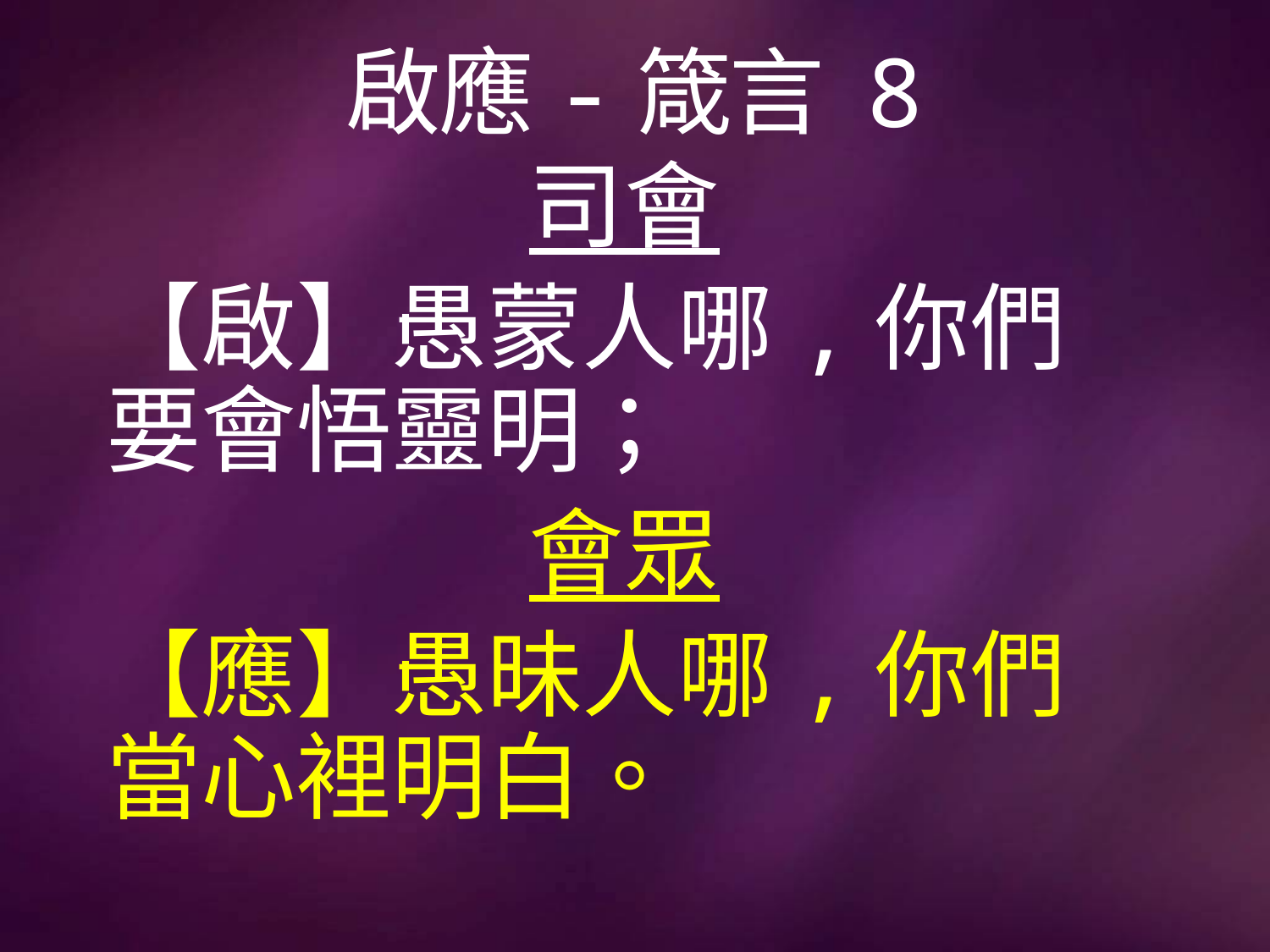

# 啟應-箴言 8
司會
【啟】愚蒙人哪,你們要會悟靈明；
會眾
【應】愚昧人哪,你們當心裡明白。